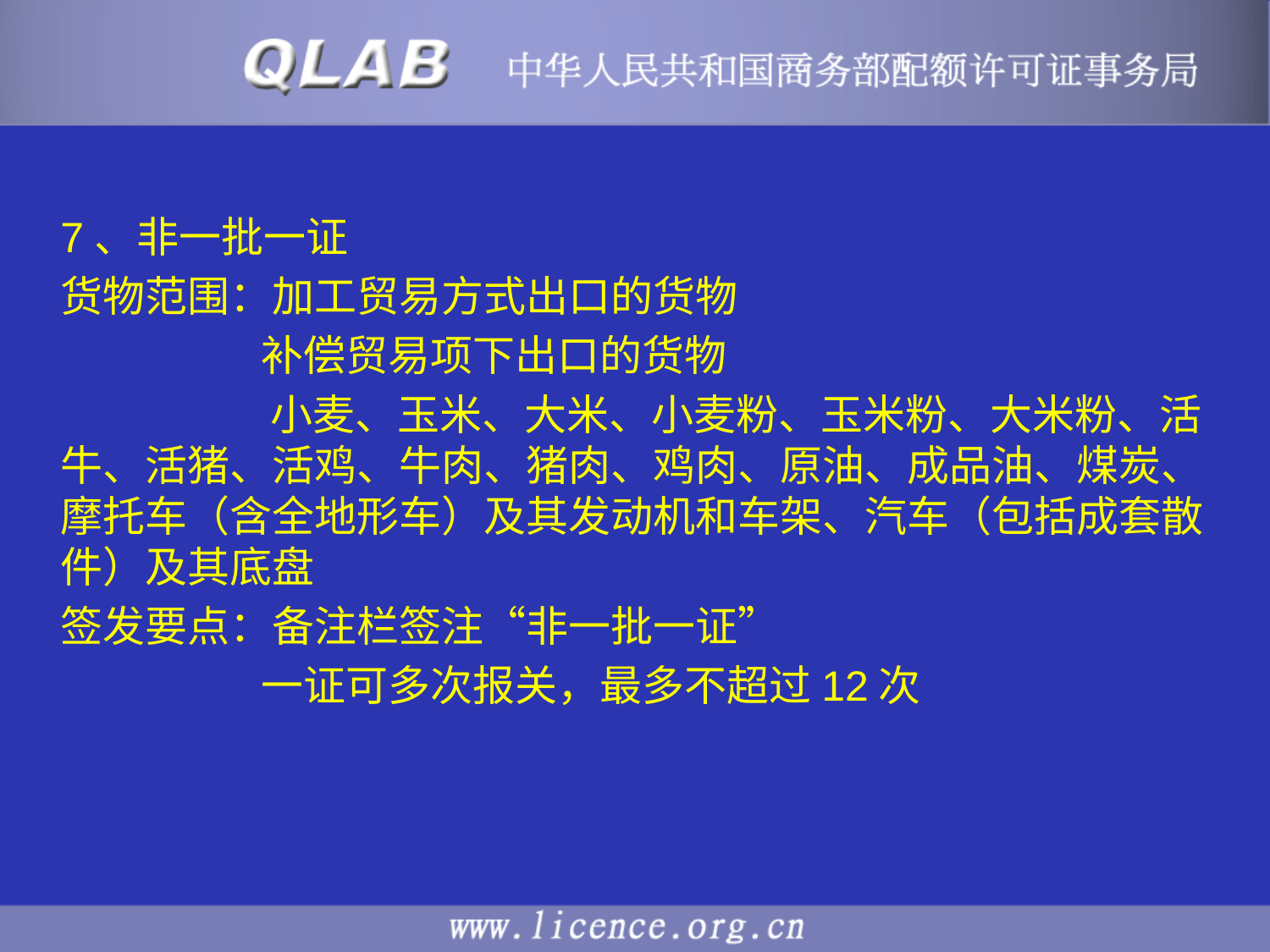

#
7、非一批一证
货物范围：加工贸易方式出口的货物
                    补偿贸易项下出口的货物
                     小麦、玉米、大米、小麦粉、玉米粉、大米粉、活牛、活猪、活鸡、牛肉、猪肉、鸡肉、原油、成品油、煤炭、摩托车（含全地形车）及其发动机和车架、汽车（包括成套散件）及其底盘
签发要点：备注栏签注“非一批一证”
                    一证可多次报关，最多不超过12次